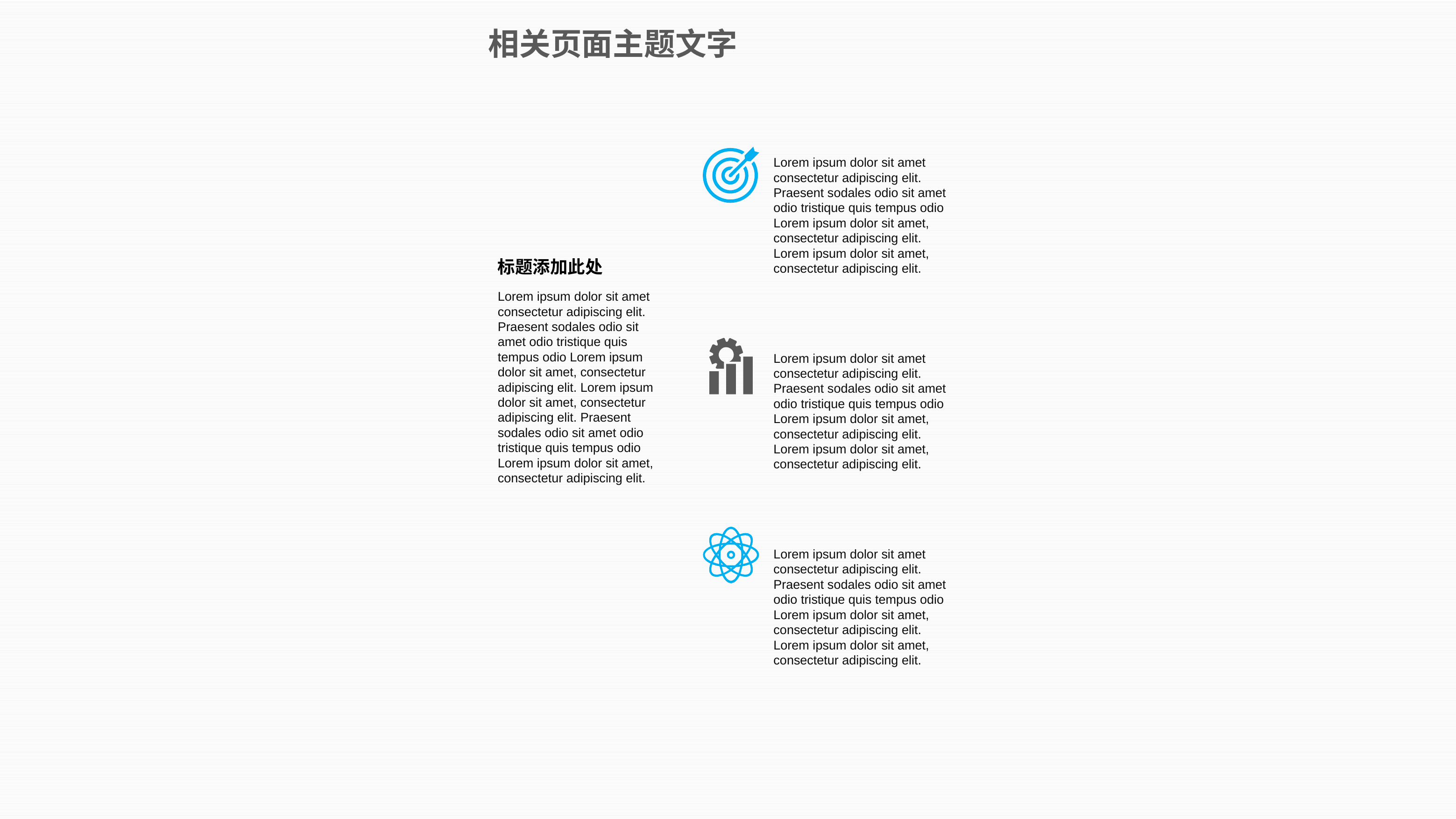

相关页面主题文字

Lorem ipsum dolor sit amet consectetur adipiscing elit. Praesent sodales odio sit amet odio tristique quis tempus odio Lorem ipsum dolor sit amet, consectetur adipiscing elit. Lorem ipsum dolor sit amet, consectetur adipiscing elit.
标题添加此处
Lorem ipsum dolor sit amet consectetur adipiscing elit. Praesent sodales odio sit amet odio tristique quis tempus odio Lorem ipsum dolor sit amet, consectetur adipiscing elit. Lorem ipsum dolor sit amet, consectetur adipiscing elit. Praesent sodales odio sit amet odio tristique quis tempus odio Lorem ipsum dolor sit amet, consectetur adipiscing elit.

Lorem ipsum dolor sit amet consectetur adipiscing elit. Praesent sodales odio sit amet odio tristique quis tempus odio Lorem ipsum dolor sit amet, consectetur adipiscing elit. Lorem ipsum dolor sit amet, consectetur adipiscing elit.

Lorem ipsum dolor sit amet consectetur adipiscing elit. Praesent sodales odio sit amet odio tristique quis tempus odio Lorem ipsum dolor sit amet, consectetur adipiscing elit. Lorem ipsum dolor sit amet, consectetur adipiscing elit.